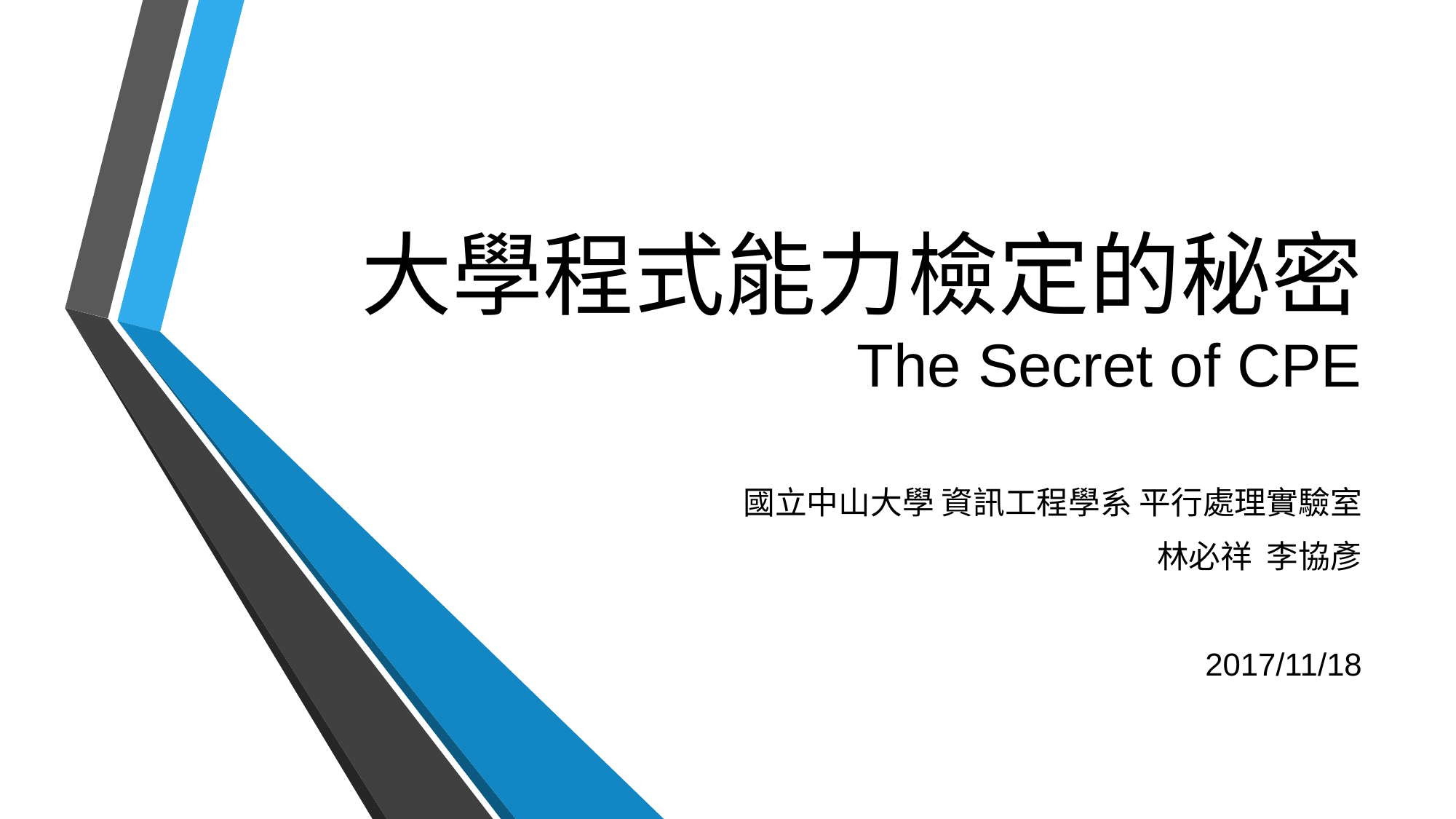

# 大學程式能力檢定的秘密 The Secret of CPE
 國立中山大學 資訊工程學系 平行處理實驗室
林必祥  李協彥

2017/11/18